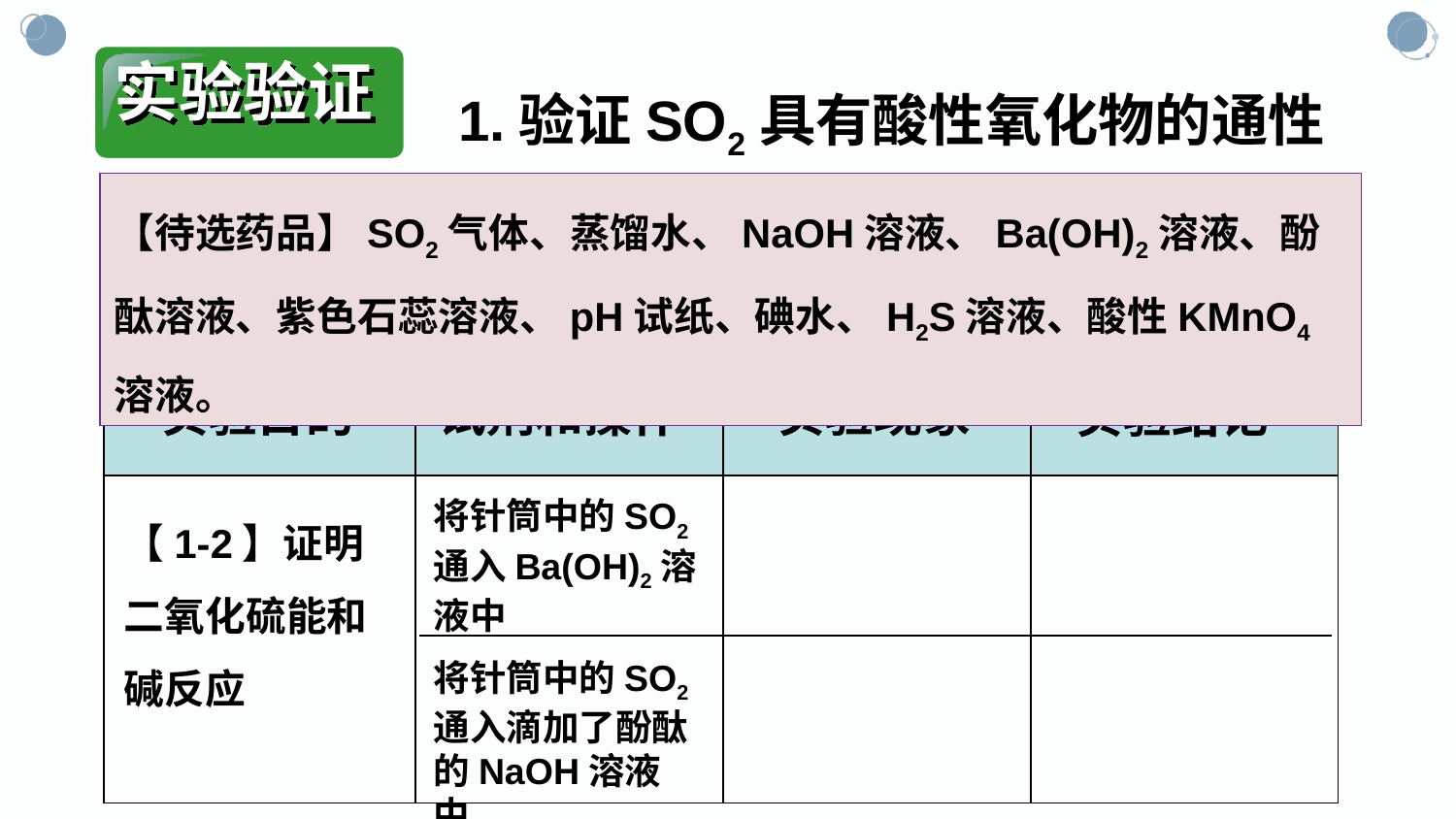

实验验证
1.验证SO2具有酸性氧化物的通性
【待选药品】SO2气体、蒸馏水、NaOH溶液、Ba(OH)2溶液、酚酞溶液、紫色石蕊溶液、pH试纸、碘水、H2S溶液、酸性KMnO4溶液。
|  |  |  |  |
| --- | --- | --- | --- |
|  |  |  |  |
实验目的
试剂和操作
实验现象
实验结论
【1-2】证明二氧化硫能和碱反应
将针筒中的SO2通入Ba(OH)2溶液中
将针筒中的SO2通入滴加了酚酞的NaOH溶液中